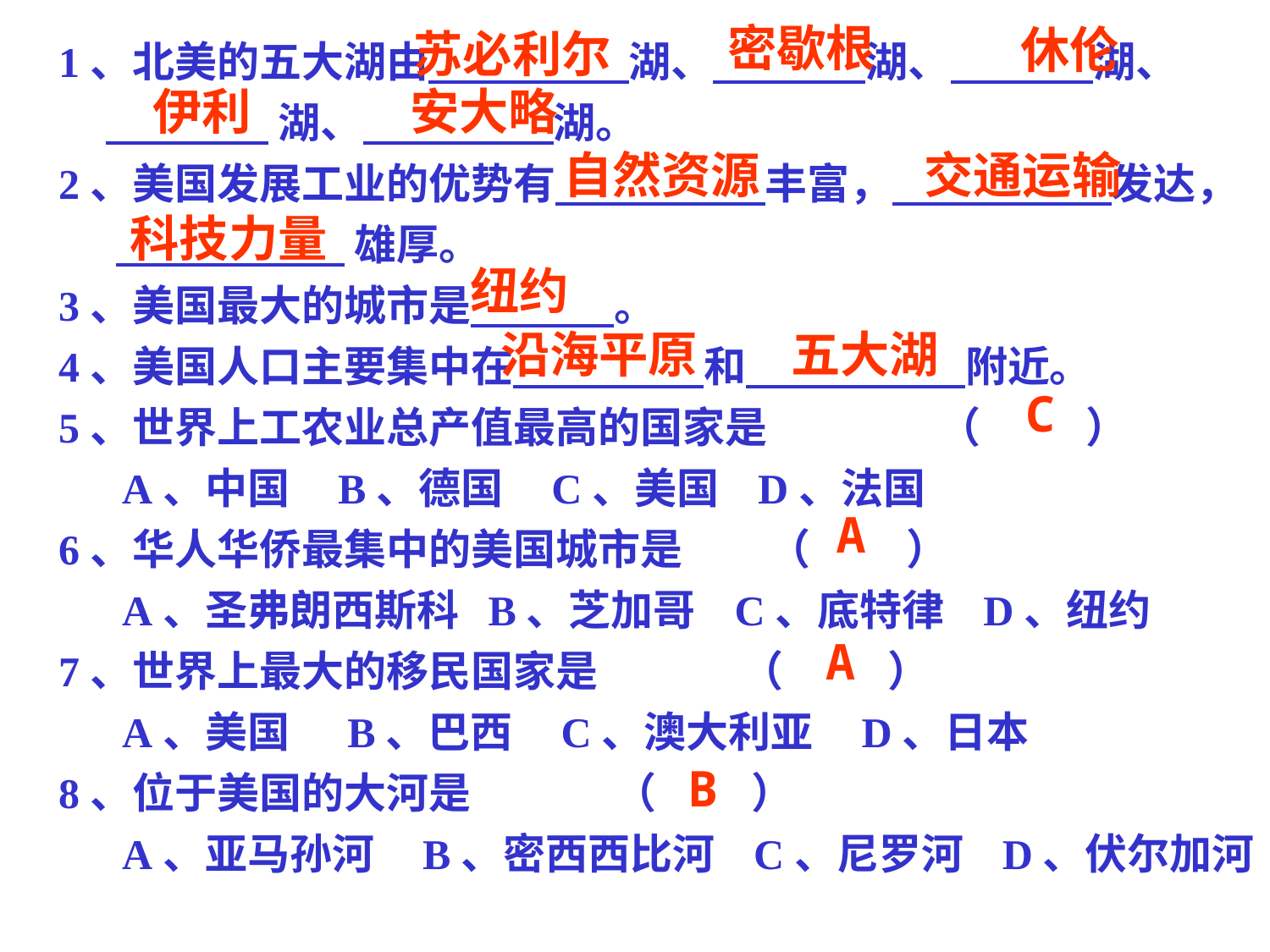

密歇根
休伦
苏必利尔
1、北美的五大湖由                     湖、                湖、               湖、
                      湖、                    湖。
2、美国发展工业的优势有                      丰富，                       发达，
                              雄厚。
3、美国最大的城市是               。
4、美国人口主要集中在                    和                       附近。
5、世界上工农业总产值最高的国家是                  （           ）
      A、中国    B、德国    C、美国   D、法国
6、华人华侨最集中的美国城市是         （          ）
      A、圣弗朗西斯科  B、芝加哥   C、底特律   D、纽约
7、世界上最大的移民国家是               （           ）
      A、美国     B、巴西    C、澳大利亚    D、日本
8、位于美国的大河是               （          ）
      A、亚马孙河    B、密西西比河   C、尼罗河   D、伏尔加河
伊利
安大略
自然资源
交通运输
科技力量
纽约
沿海平原
五大湖
C
A
A
B